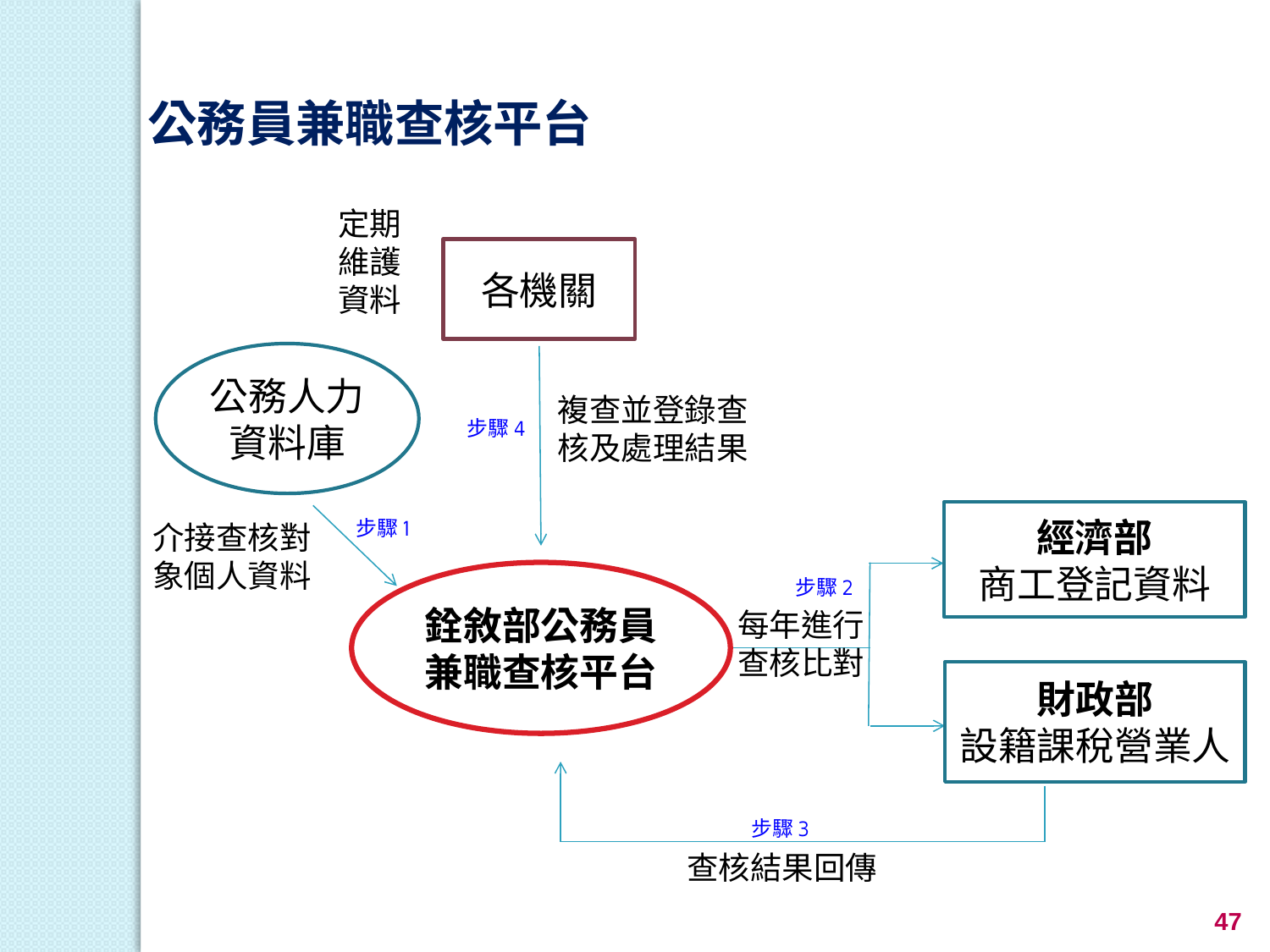

公務員兼職查核平台
定期維護資料
各機關
公務人力資料庫
複查並登錄查核及處理結果
步驟4
步驟1
經濟部
商工登記資料
介接查核對象個人資料
步驟2
銓敘部公務員兼職查核平台
每年進行
查核比對
財政部
設籍課稅營業人
步驟3
查核結果回傳
47